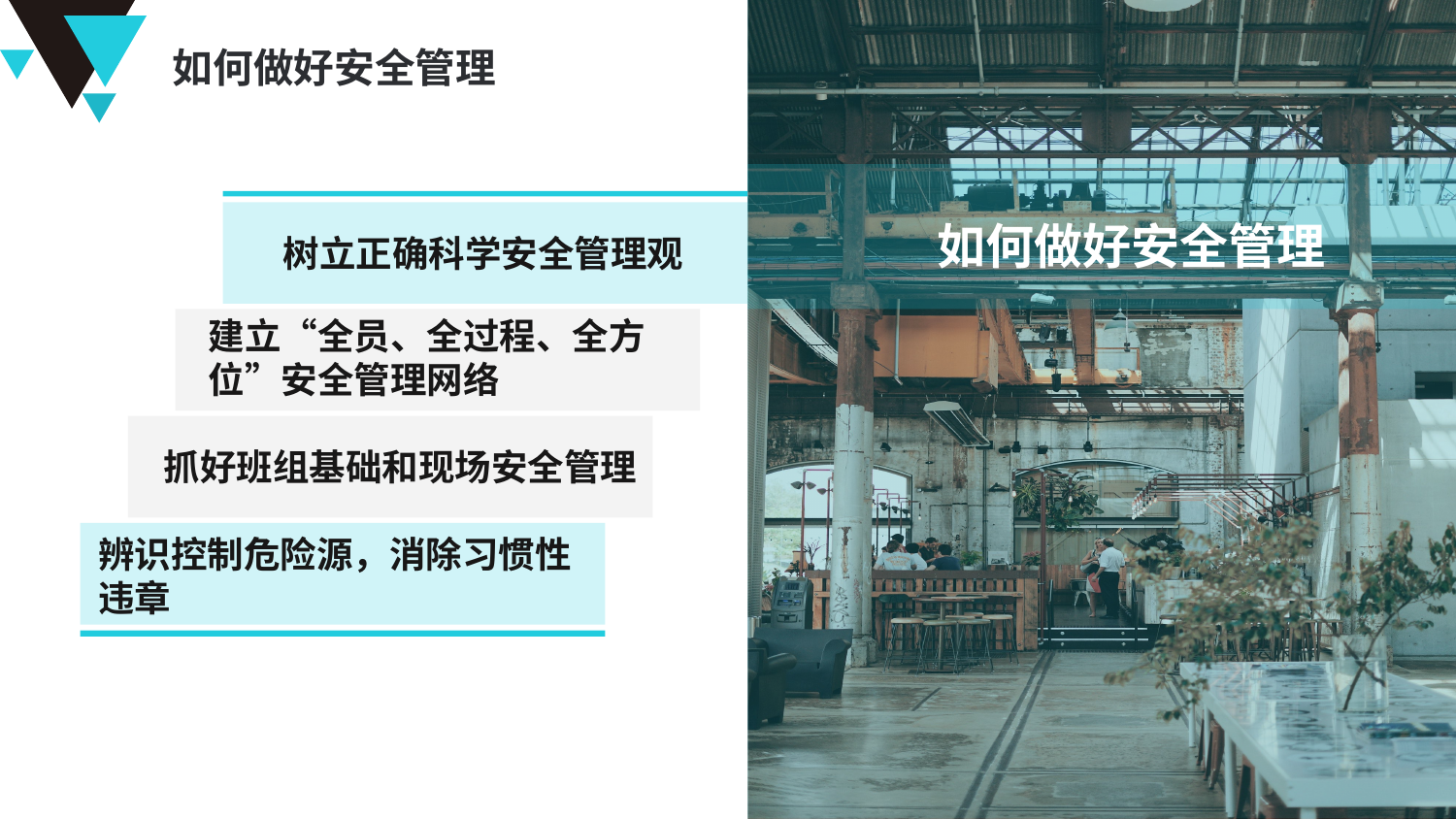

如何做好安全管理

如何做好安全管理
树立正确科学安全管理观
建立“全员、全过程、全方位”安全管理网络
抓好班组基础和现场安全管理
辨识控制危险源，消除习惯性违章